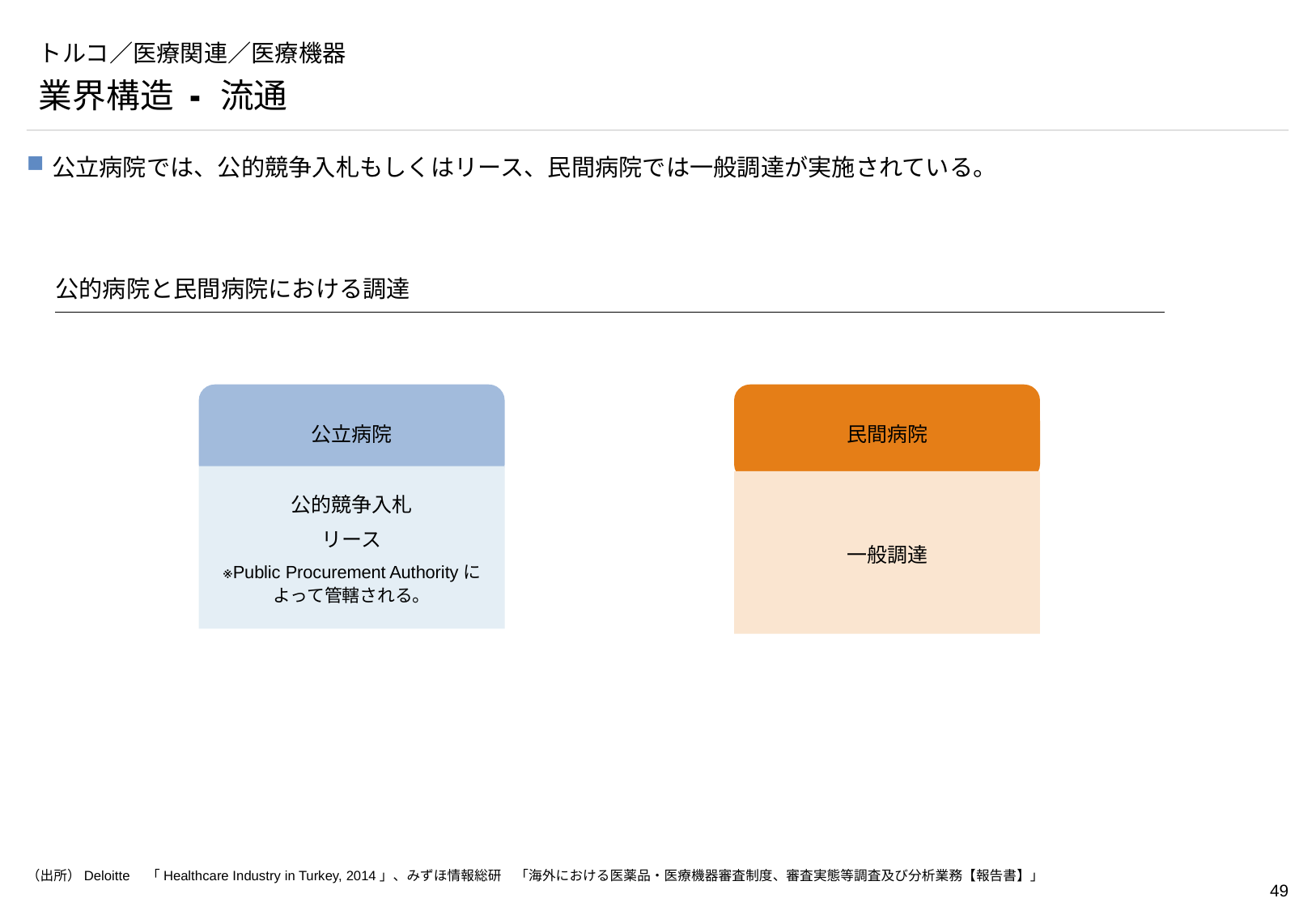

# トルコ／医療関連／医療機器
業界構造 - 流通
公立病院では、公的競争入札もしくはリース、民間病院では一般調達が実施されている。
公的病院と民間病院における調達
公立病院
民間病院
公的競争入札
リース
※Public Procurement Authorityによって管轄される。
一般調達
（出所）Deloitte　「Healthcare Industry in Turkey, 2014」、みずほ情報総研　「海外における医薬品・医療機器審査制度、審査実態等調査及び分析業務【報告書】」